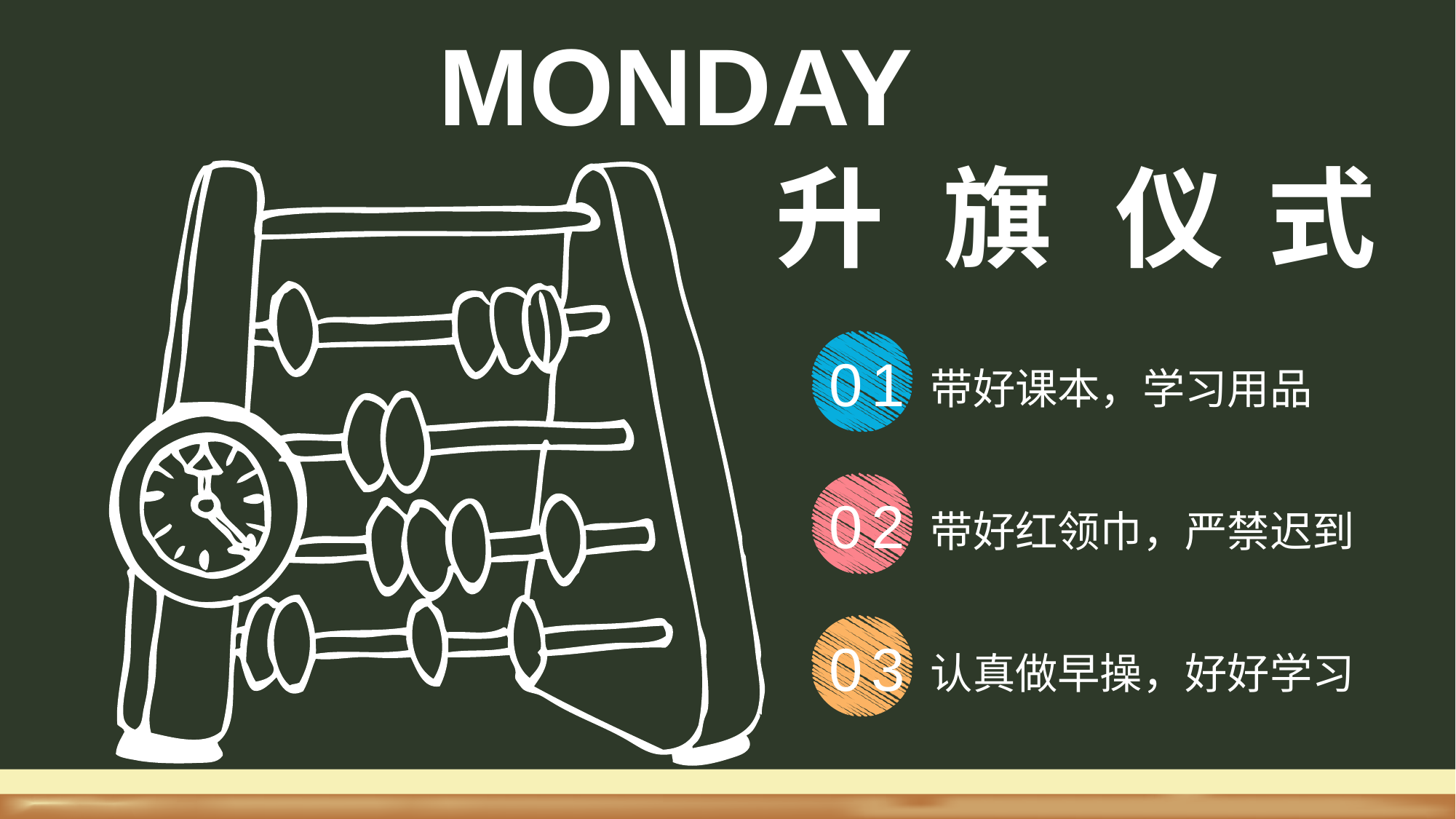

MONDAY
升
旗
仪
式

01
带好课本，学习用品

02
带好红领巾，严禁迟到

03
认真做早操，好好学习